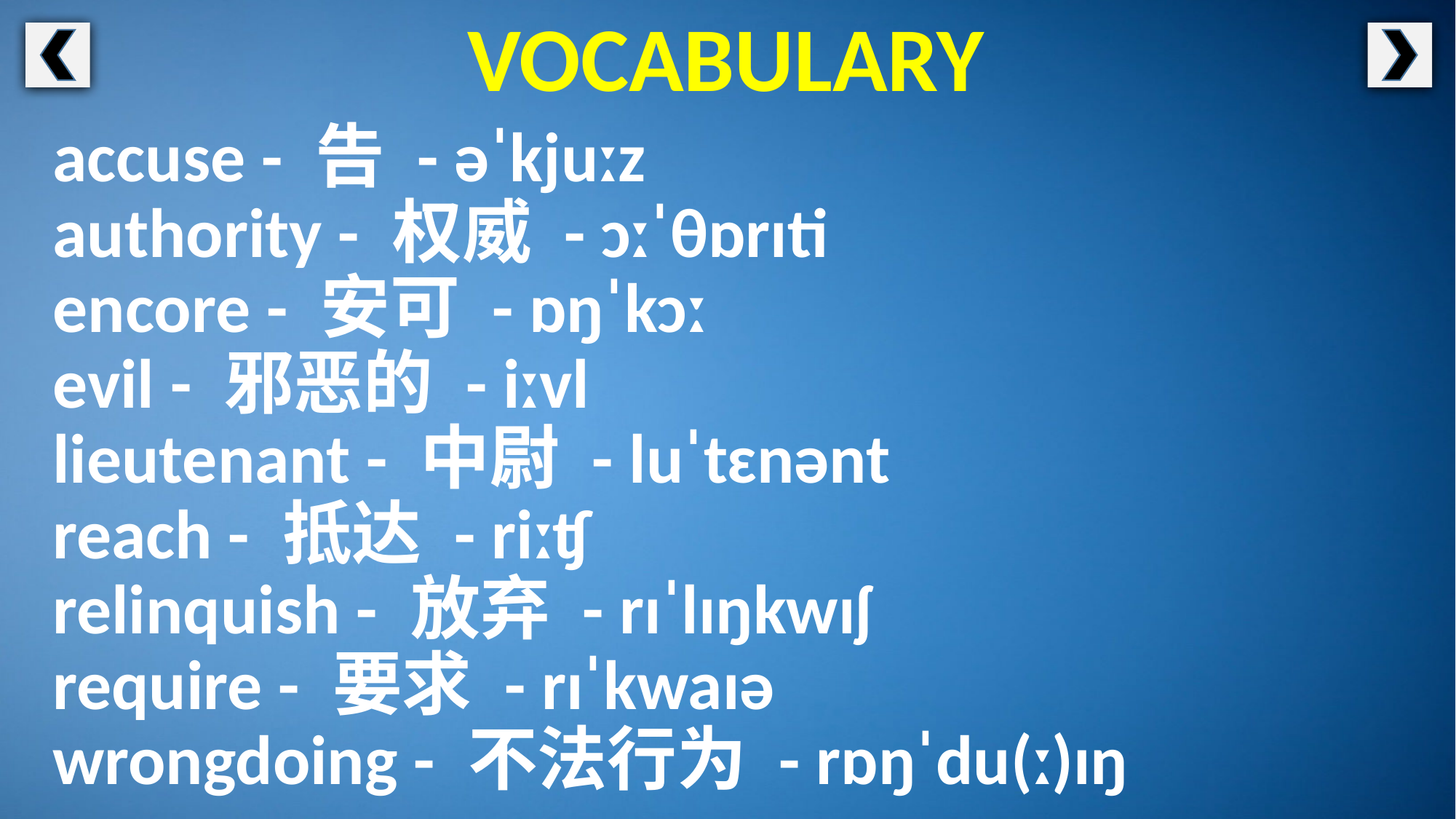

VOCABULARY
accuse - 告 - əˈkjuːz
authority - 权威 - ɔːˈθɒrɪti
encore - 安可 - ɒŋˈkɔː
evil - 邪恶的 - iːvl
lieutenant - 中尉 - luˈtɛnənt
reach - 抵达 - riːʧ
relinquish - 放弃 - rɪˈlɪŋkwɪʃ
require - 要求 - rɪˈkwaɪə
wrongdoing - 不法行为 - rɒŋˈdu(ː)ɪŋ